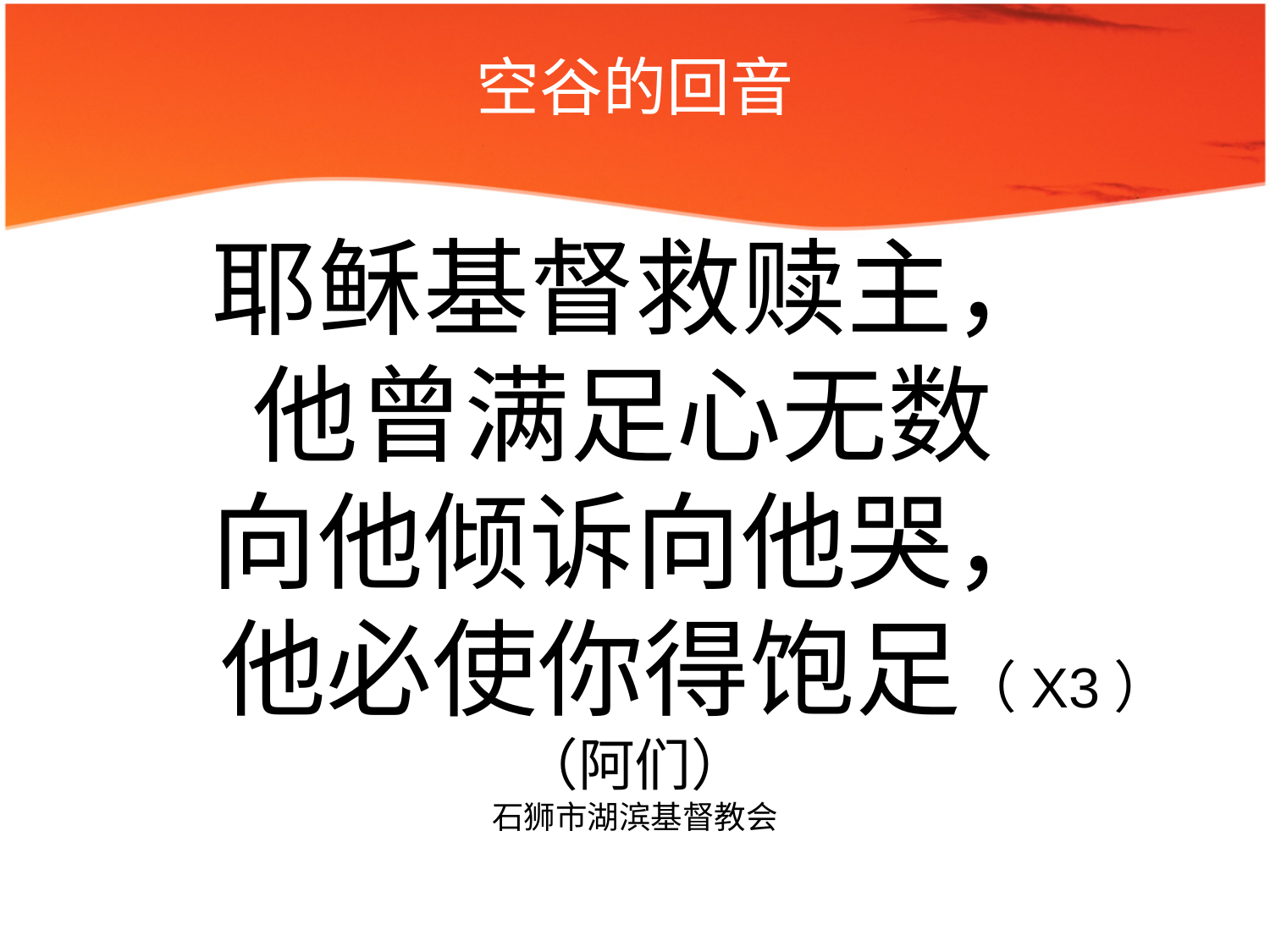

# 空谷的回音
耶稣基督救赎主，
他曾满足心无数
向他倾诉向他哭，
    他必使你得饱足（X3）
（阿们）
石狮市湖滨基督教会